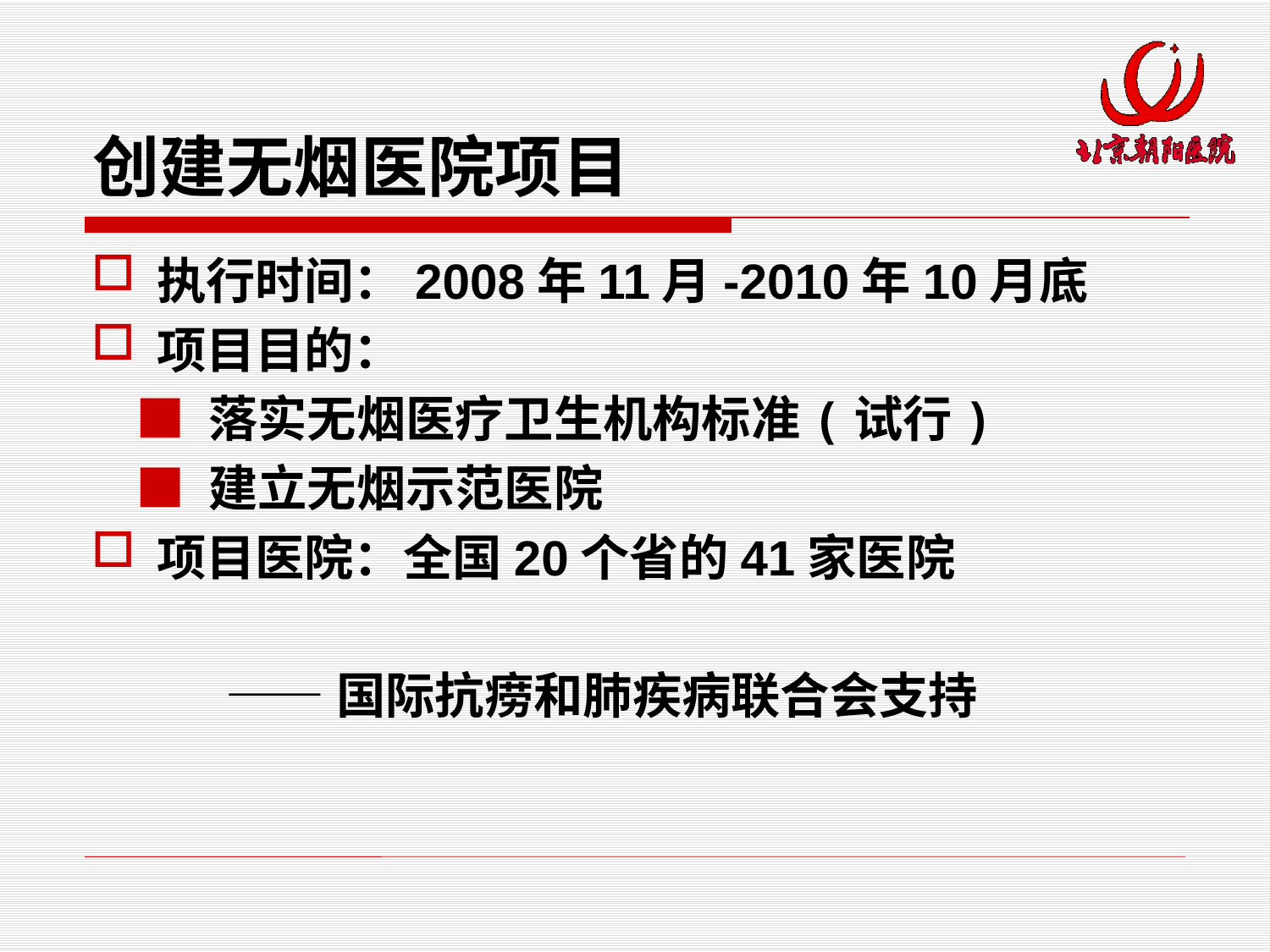

# 创建无烟医院项目
执行时间：2008年11月-2010年10月底
项目目的：
    ■ 落实无烟医疗卫生机构标准(试行)
    ■ 建立无烟示范医院
项目医院：全国20个省的41家医院

            ——国际抗痨和肺疾病联合会支持